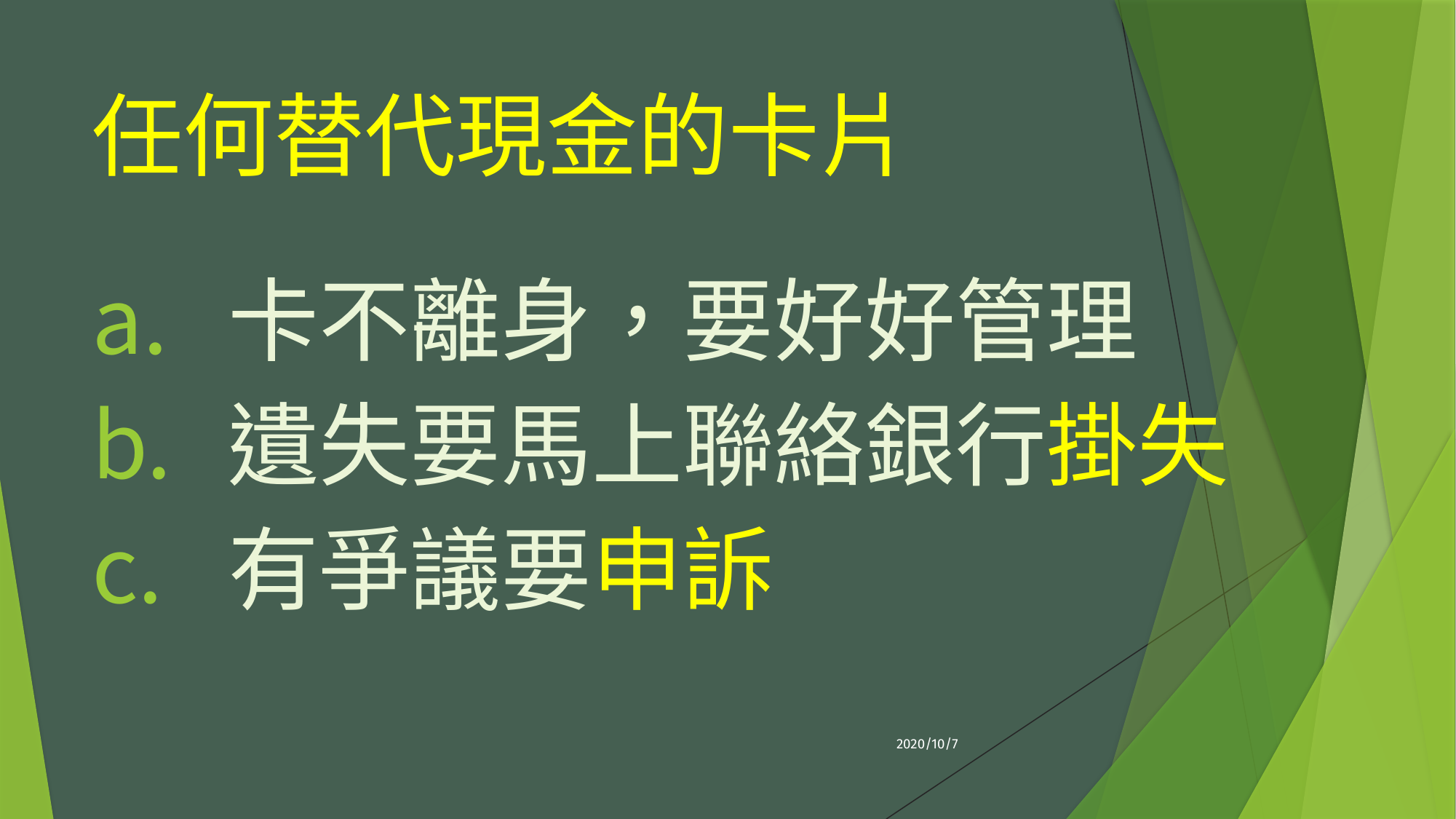

# 任何替代現金的卡片
卡不離身，要好好管理
遺失要馬上聯絡銀行掛失
有爭議要申訴

2020/10/7